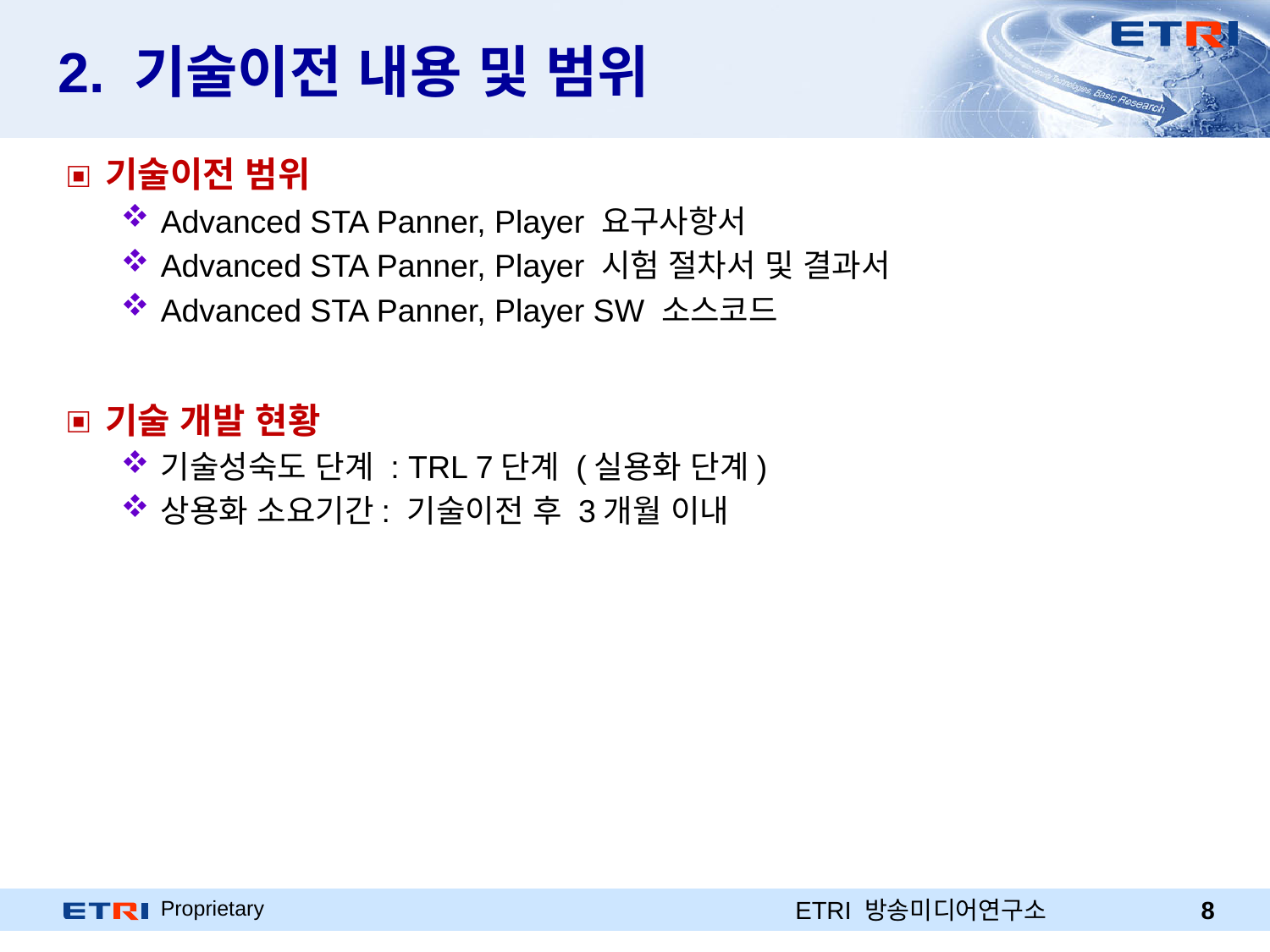

# 2. 기술이전 내용 및 범위
기술이전 범위
Advanced STA Panner, Player 요구사항서
Advanced STA Panner, Player 시험 절차서 및 결과서
Advanced STA Panner, Player SW 소스코드

기술 개발 현황
기술성숙도 단계 : TRL 7단계 (실용화 단계)
상용화 소요기간: 기술이전 후 3개월 이내
ETRI 방송미디어연구소
8